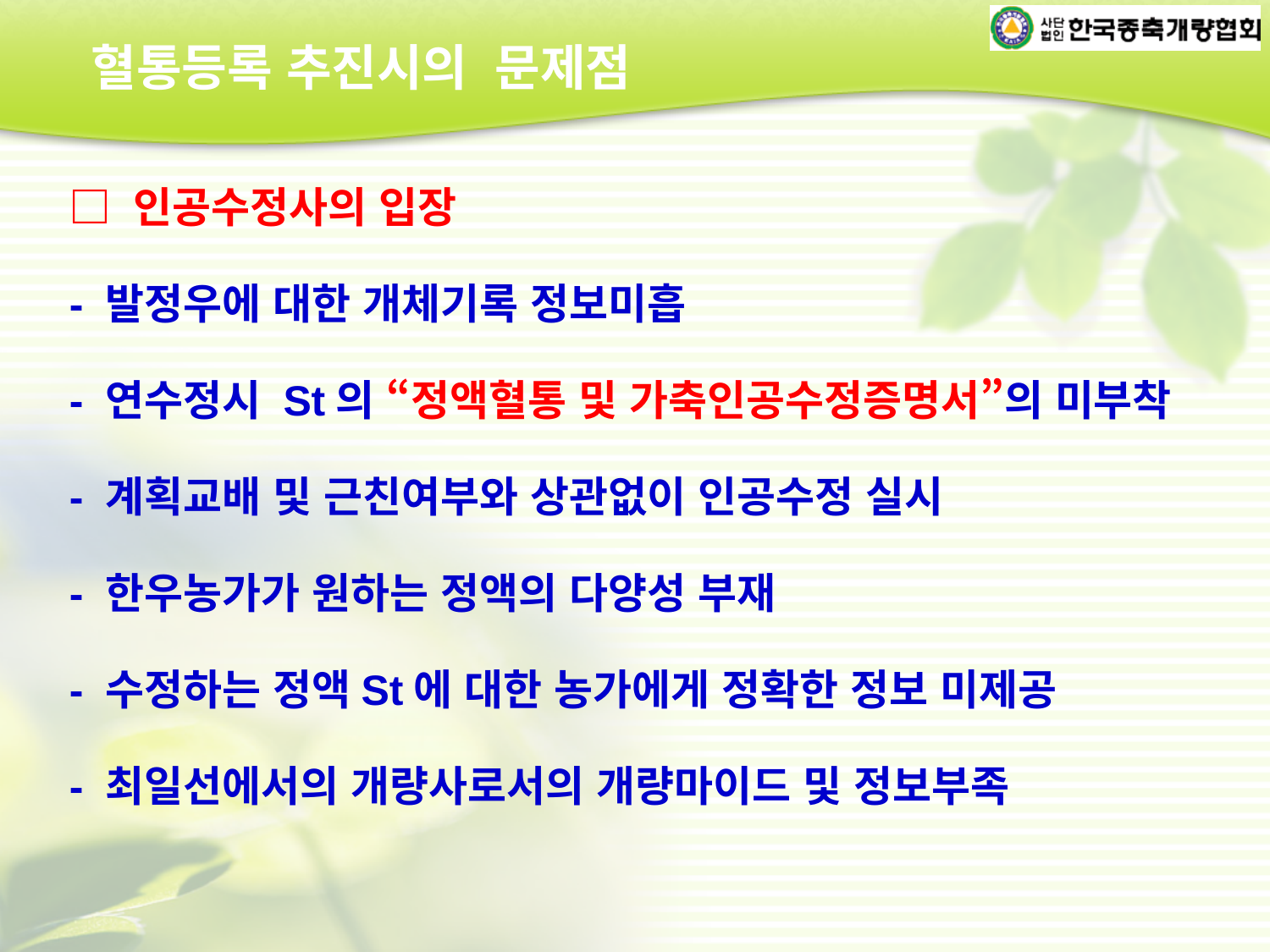

혈통등록 추진시의  문제점

 □ 인공수정사의 입장
 - 발정우에 대한 개체기록 정보미흡
 - 연수정시 St의 “정액혈통 및 가축인공수정증명서”의 미부착
 - 계획교배 및 근친여부와 상관없이 인공수정 실시
 - 한우농가가 원하는 정액의 다양성 부재
 - 수정하는 정액St에 대한 농가에게 정확한 정보 미제공
 - 최일선에서의 개량사로서의 개량마이드 및 정보부족